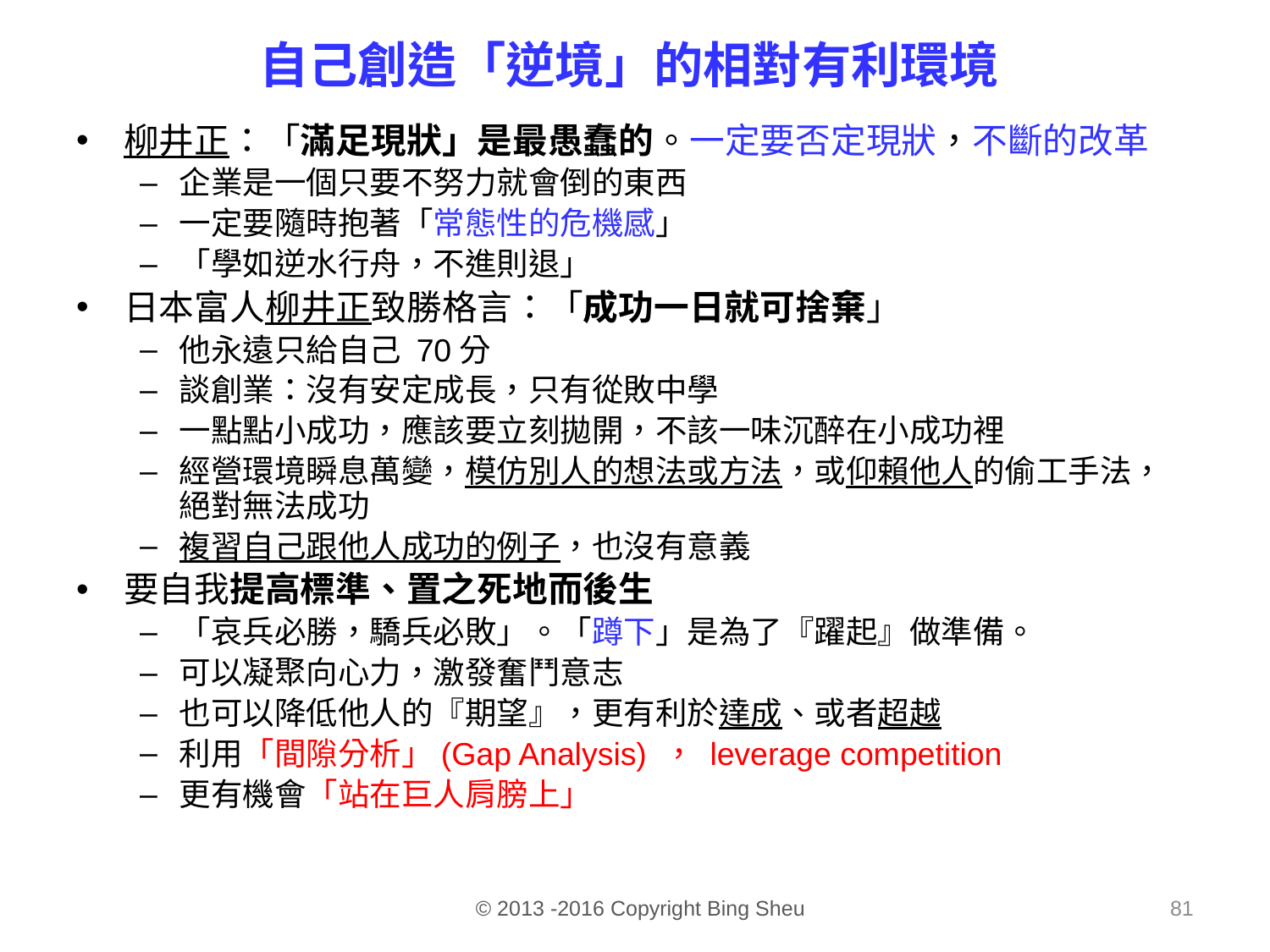

# 自己創造「逆境」的相對有利環境
柳井正：「滿足現狀」是最愚蠢的。一定要否定現狀，不斷的改革
企業是一個只要不努力就會倒的東西
一定要隨時抱著「常態性的危機感」
「學如逆水行舟，不進則退」
日本富人柳井正致勝格言：「成功一日就可捨棄」
他永遠只給自己 70分
談創業：沒有安定成長，只有從敗中學
一點點小成功，應該要立刻拋開，不該一味沉醉在小成功裡
經營環境瞬息萬變，模仿別人的想法或方法，或仰賴他人的偷工手法，絕對無法成功
複習自己跟他人成功的例子，也沒有意義
要自我提高標準、置之死地而後生
「哀兵必勝，驕兵必敗」。「蹲下」是為了『躍起』做準備。
可以凝聚向心力，激發奮鬥意志
也可以降低他人的『期望』，更有利於達成、或者超越
利用「間隙分析」(Gap Analysis) ， leverage competition
更有機會「站在巨人肩膀上」
81
  © 2013 -2016 Copyright Bing Sheu